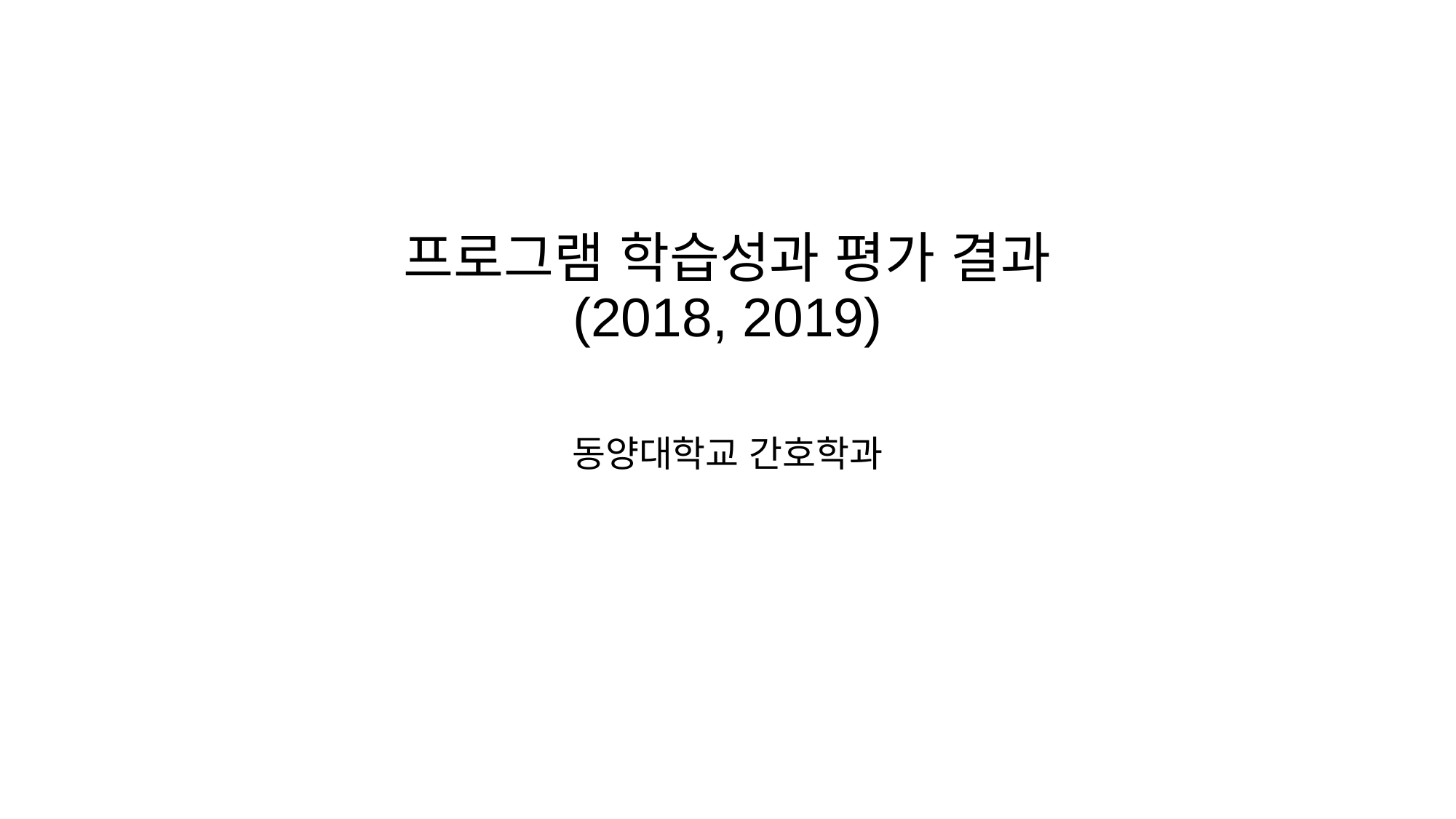

# 프로그램 학습성과 평가 결과 (2018, 2019)
동양대학교 간호학과